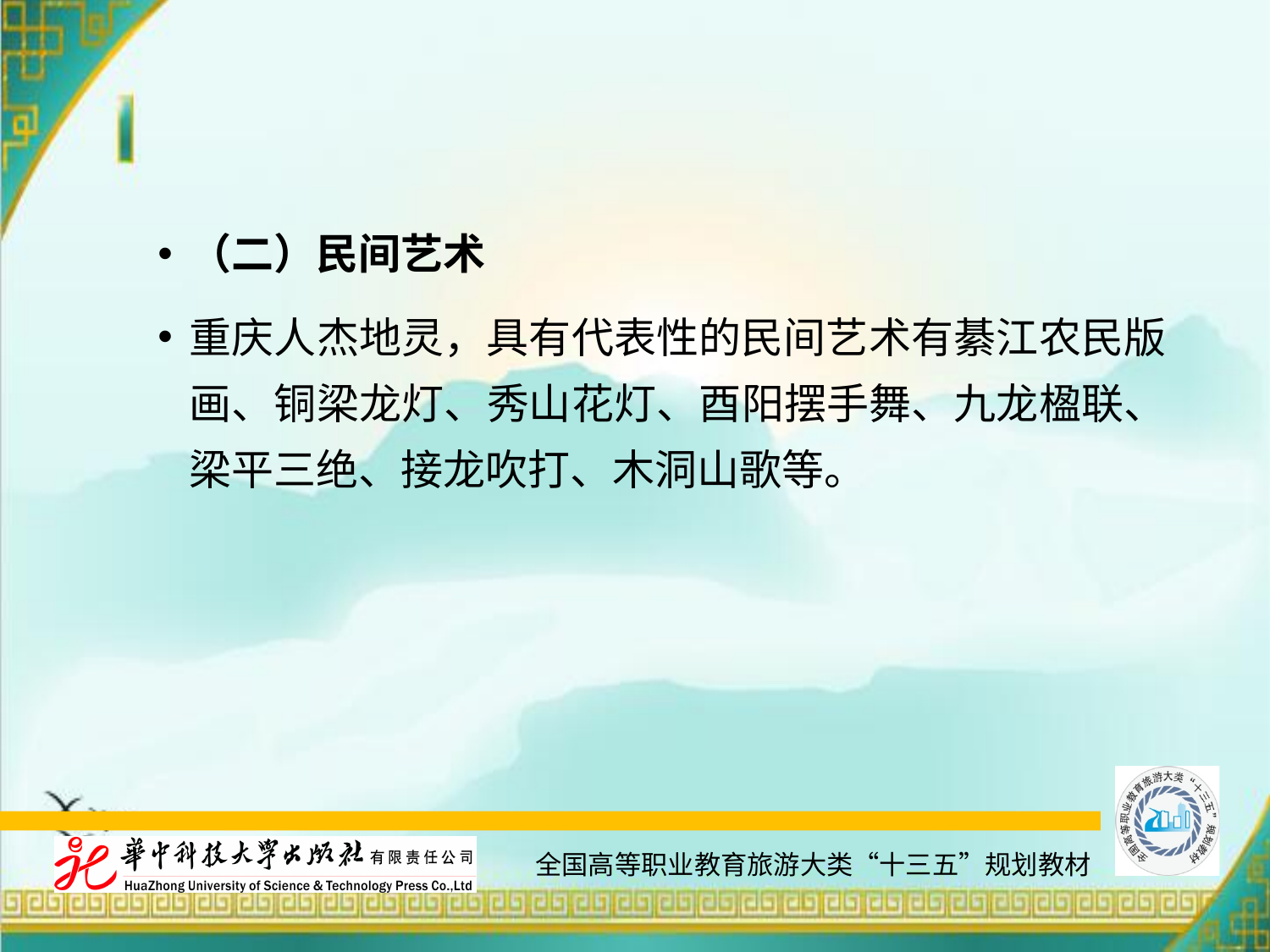

#
（二）民间艺术
重庆人杰地灵，具有代表性的民间艺术有綦江农民版画、铜梁龙灯、秀山花灯、酉阳摆手舞、九龙楹联、梁平三绝、接龙吹打、木洞山歌等。